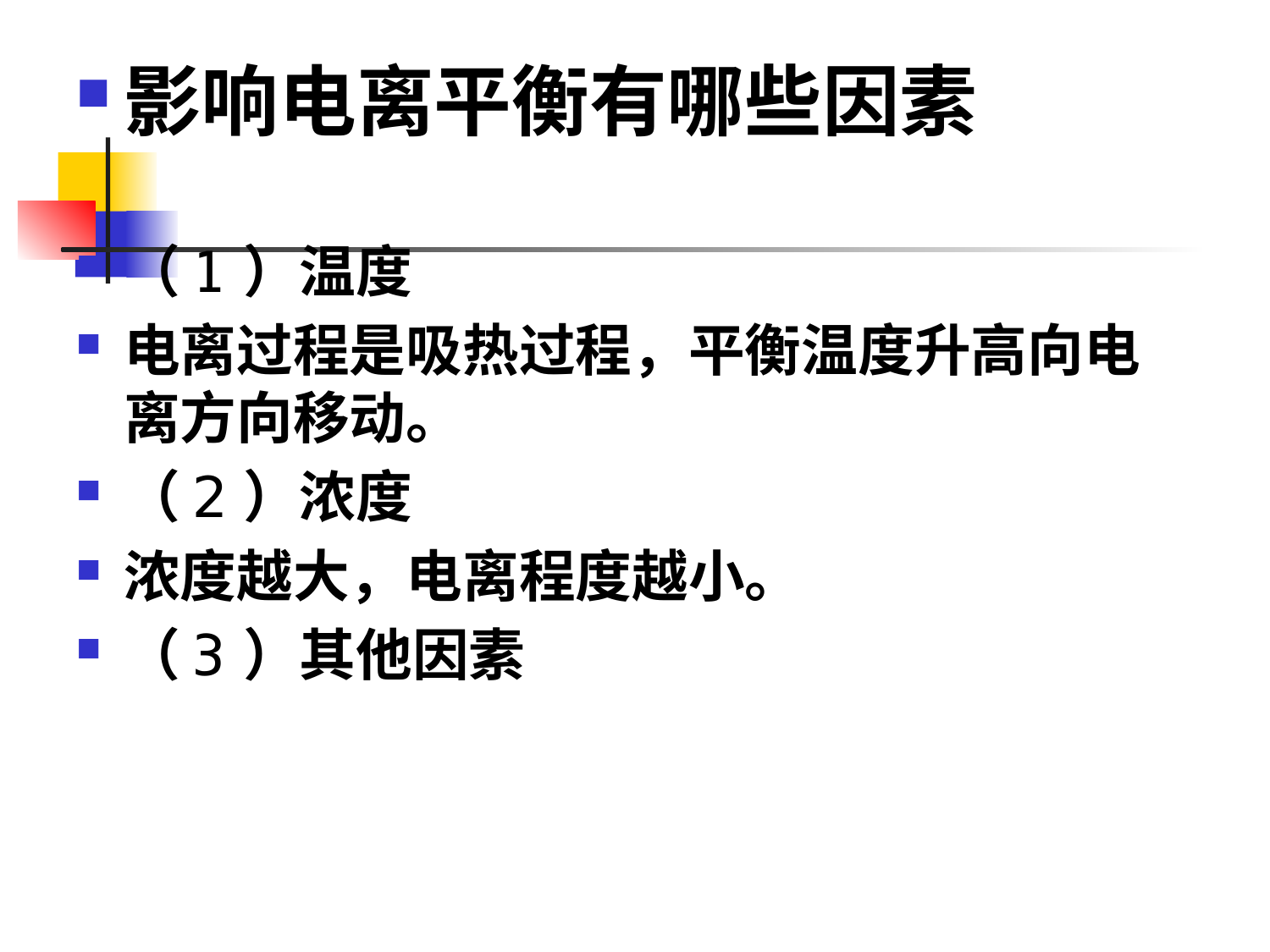

影响电离平衡有哪些因素

（1）温度
电离过程是吸热过程，平衡温度升高向电离方向移动。
（2）浓度
浓度越大，电离程度越小。
（3）其他因素